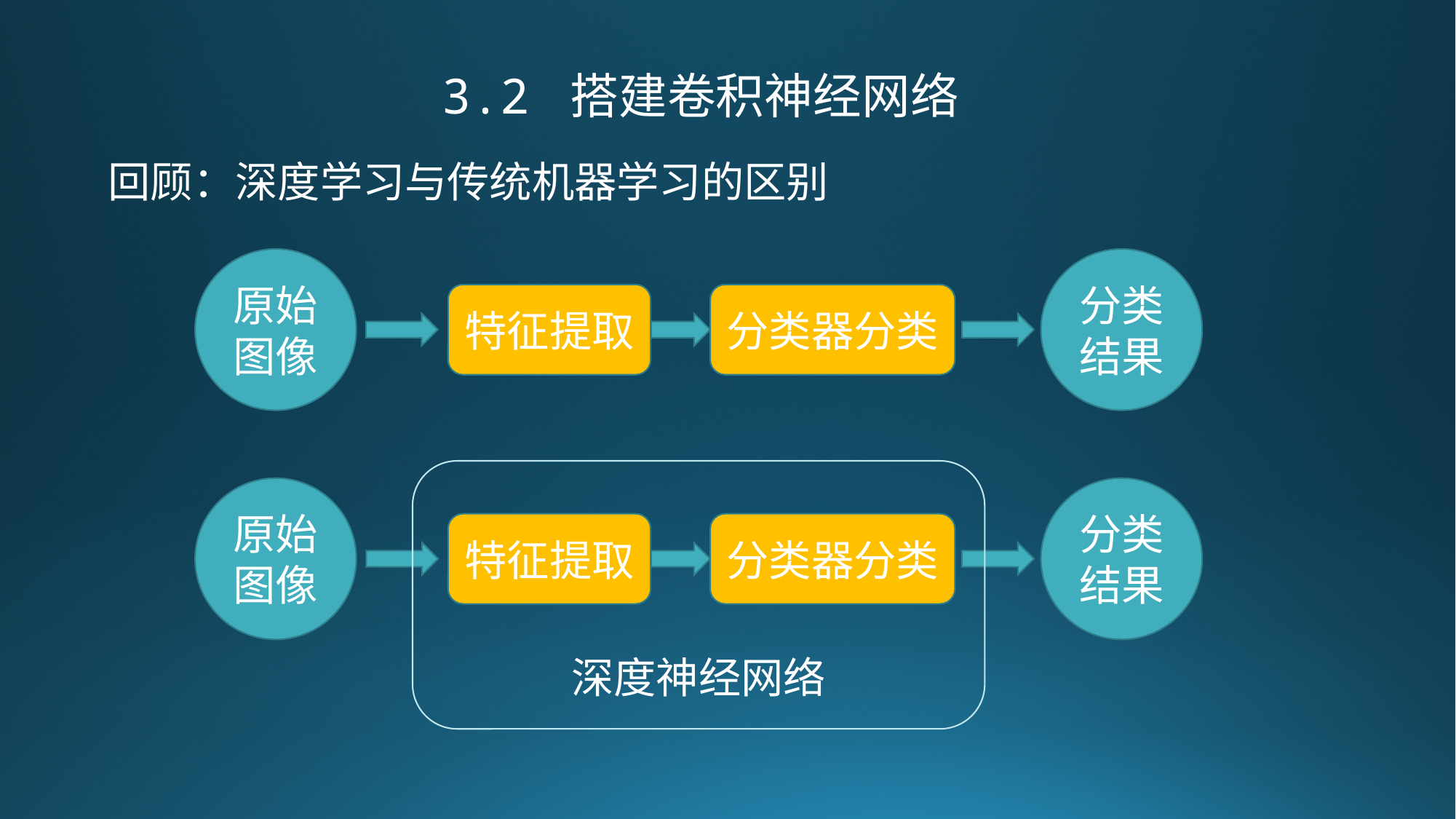

3.2 搭建卷积神经网络
回顾：深度学习与传统机器学习的区别
分类结果
原始图像
特征提取
分类器分类

深度神经网络
原始图像
分类结果
特征提取
分类器分类